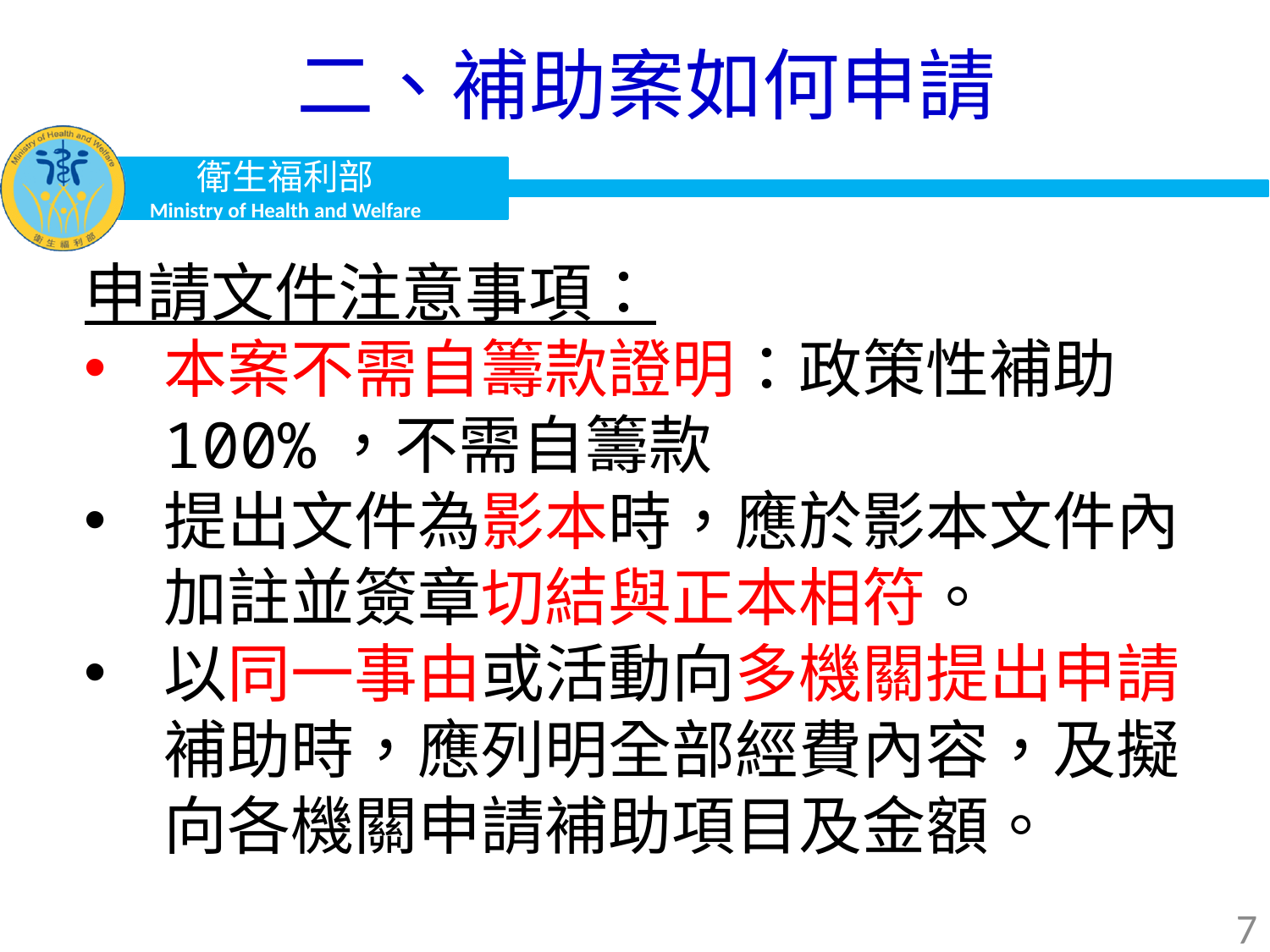

# 二、補助案如何申請
申請文件注意事項：
本案不需自籌款證明：政策性補助100%，不需自籌款
提出文件為影本時，應於影本文件內加註並簽章切結與正本相符。
以同一事由或活動向多機關提出申請補助時，應列明全部經費內容，及擬向各機關申請補助項目及金額。

7